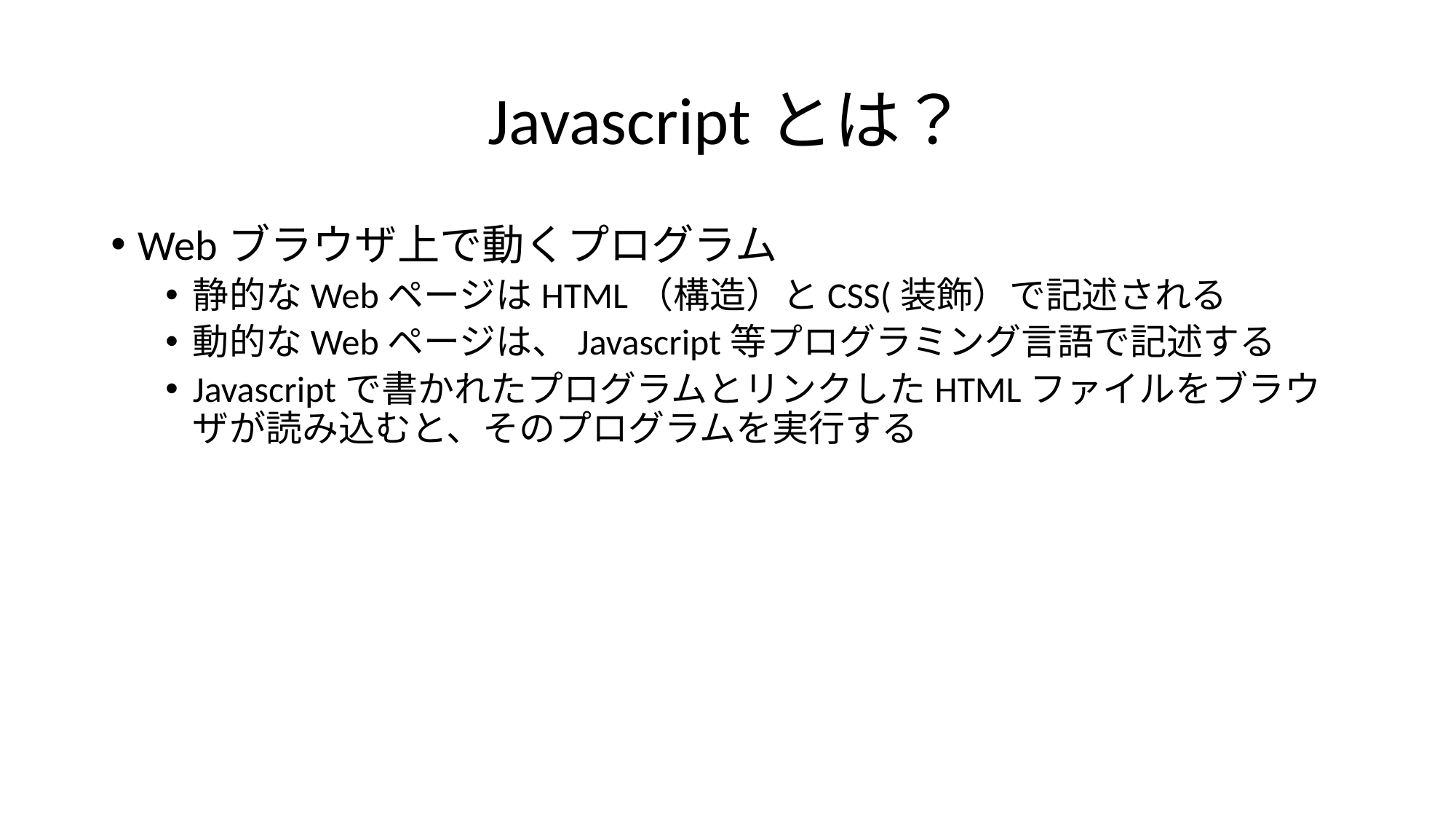

# Javascriptとは？
Webブラウザ上で動くプログラム
静的なWebページはHTML（構造）とCSS(装飾）で記述される
動的なWebページは、Javascript等プログラミング言語で記述する
Javascriptで書かれたプログラムとリンクしたHTMLファイルをブラウザが読み込むと、そのプログラムを実行する